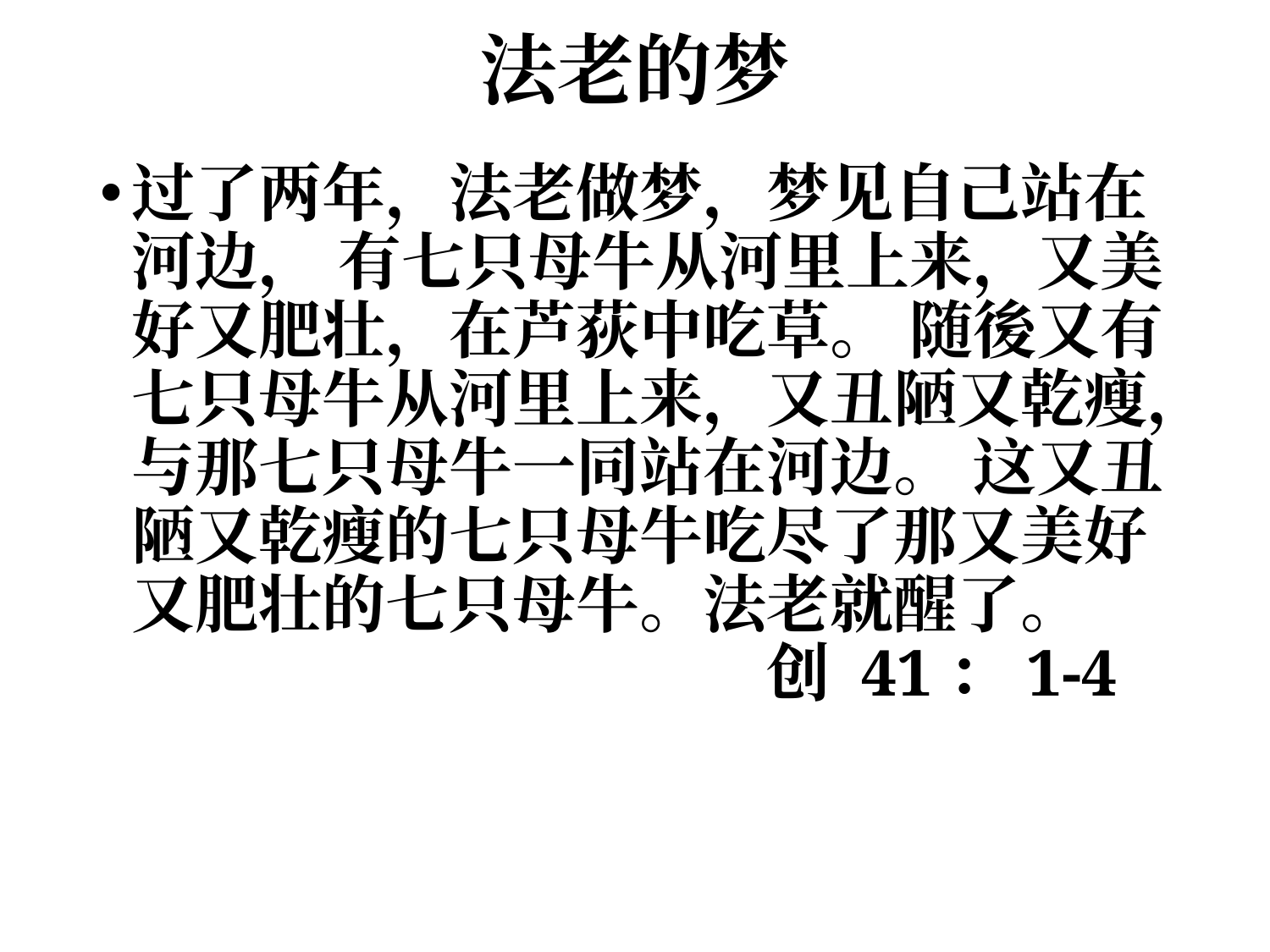

# 法老的梦
过了两年，法老做梦，梦见自己站在河边， 有七只母牛从河里上来，又美好又肥壮，在芦荻中吃草。 随後又有七只母牛从河里上来，又丑陋又乾瘦，与那七只母牛一同站在河边。 这又丑陋又乾瘦的七只母牛吃尽了那又美好又肥壮的七只母牛。法老就醒了。						创 41：1-4